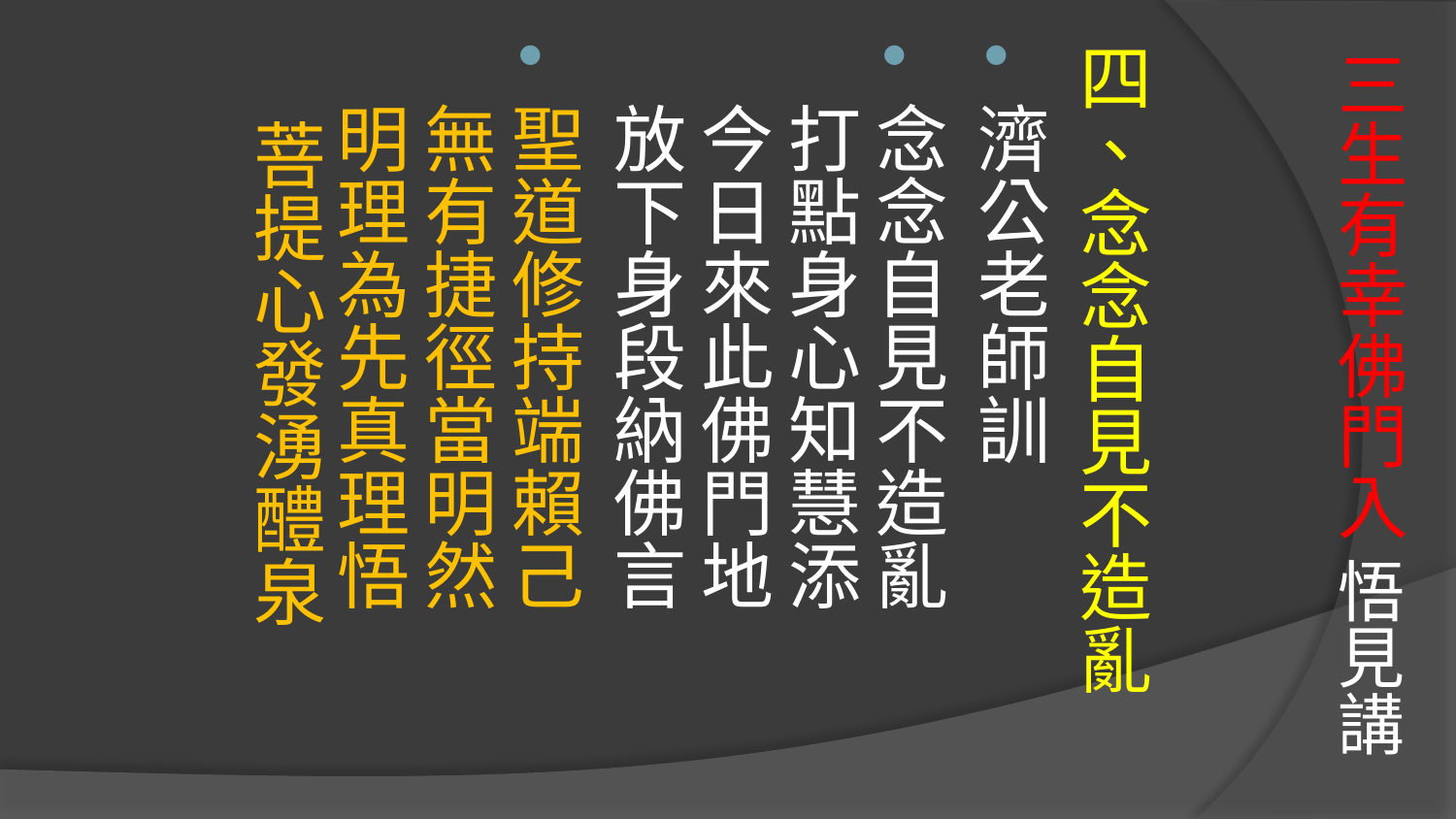

# 三生有幸佛門入 悟見講
四、念念自見不造亂
濟公老師訓
念念自見不造亂　     打點身心知慧添
今日來此佛門地　     放下身段納佛言
聖道修持端賴己　      無有捷徑當明然
明理為先真理悟　        菩提心發湧醴泉